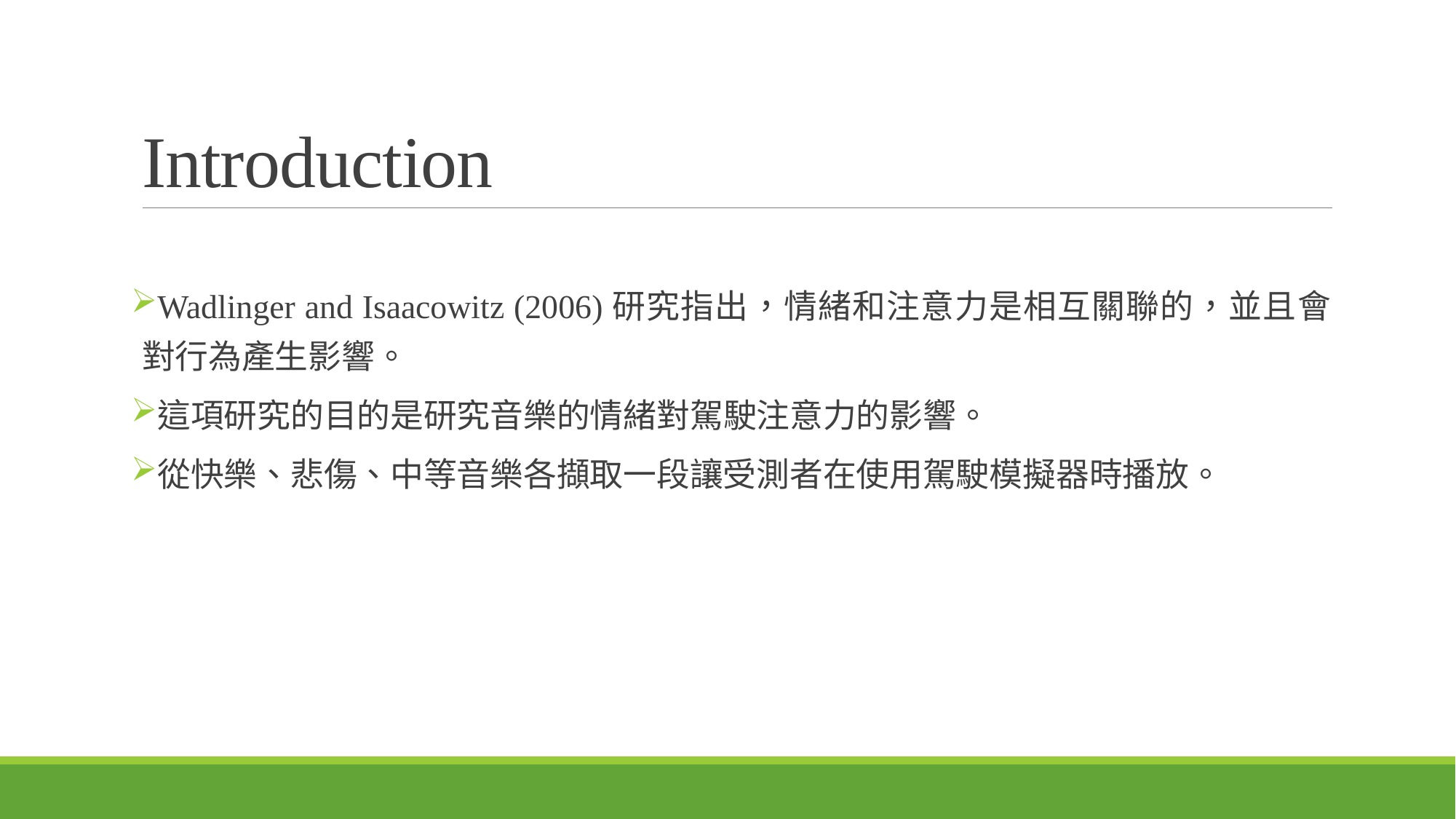

# Introduction

Wadlinger and Isaacowitz (2006)研究指出，情緒和注意力是相互關聯的，並且會對行為產生影響。
這項研究的目的是研究音樂的情緒對駕駛注意力的影響。
從快樂、悲傷、中等音樂各擷取一段讓受測者在使用駕駛模擬器時播放。